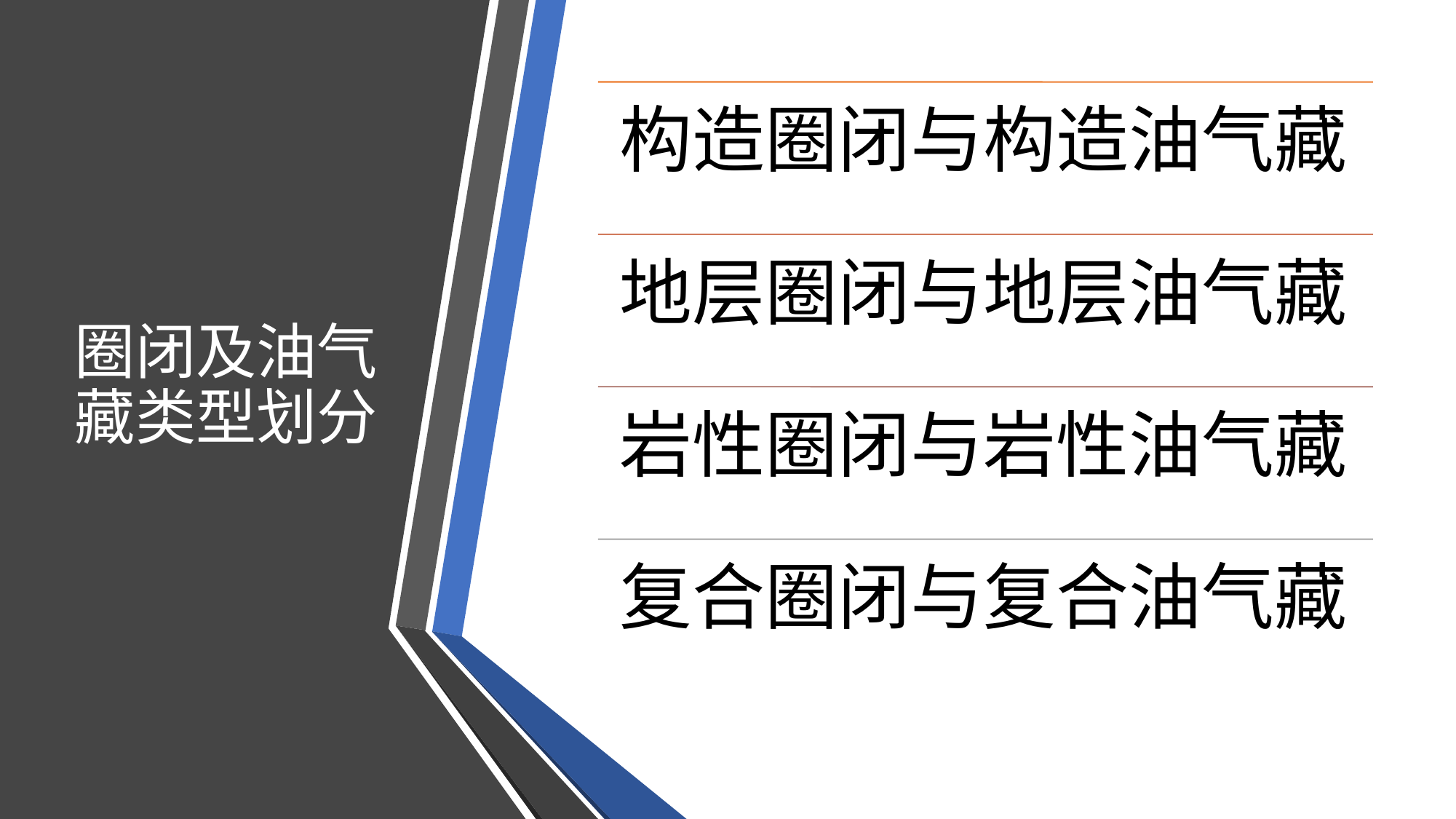

# 圈闭及油气藏类型划分
构造圈闭与构造油气藏
地层圈闭与地层油气藏
岩性圈闭与岩性油气藏
复合圈闭与复合油气藏